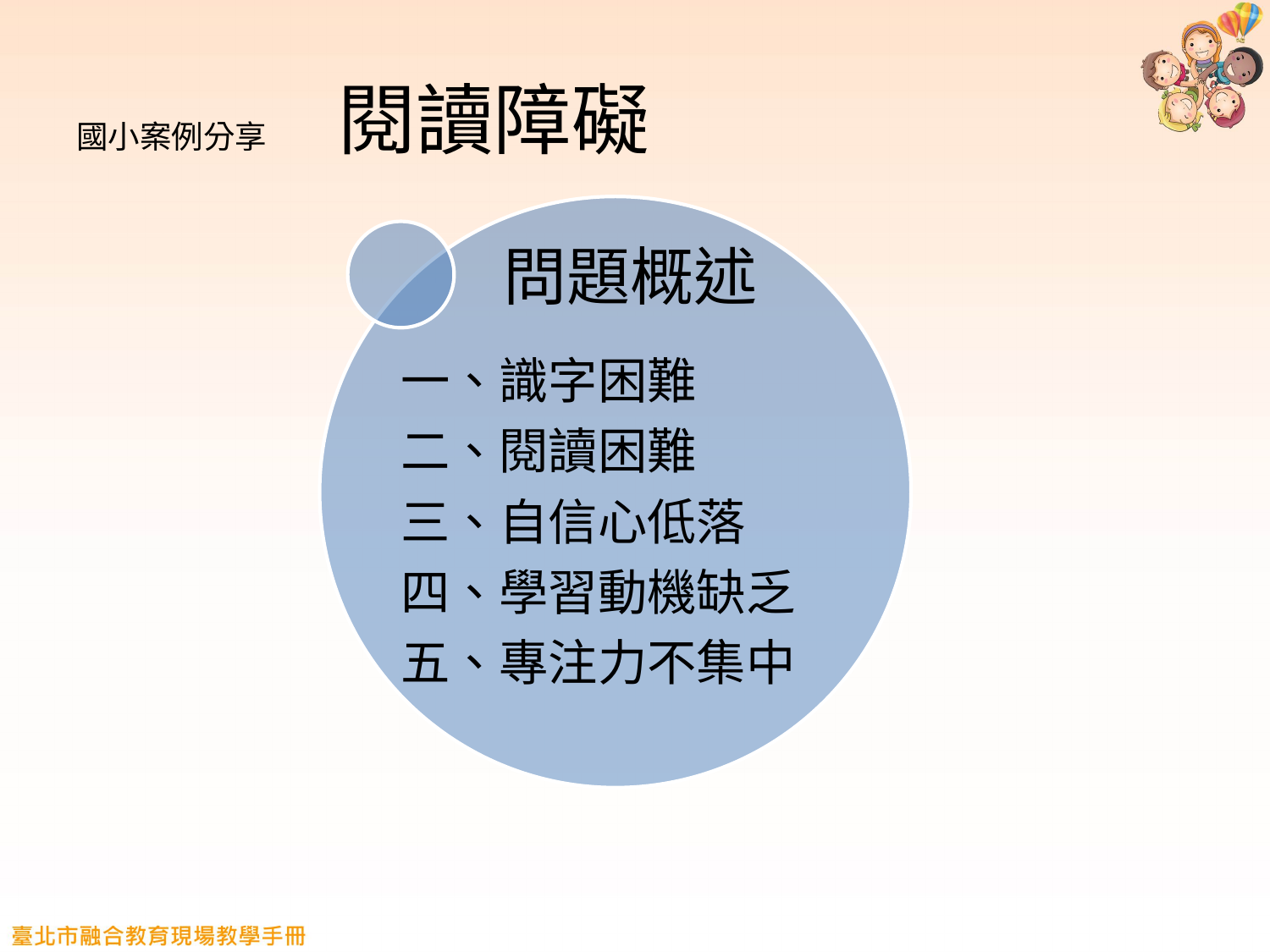

# 國小案例分享          閱讀障礙
問題概述
一、識字困難
二、閱讀困難
三、自信心低落
四、學習動機缺乏
五、專注力不集中